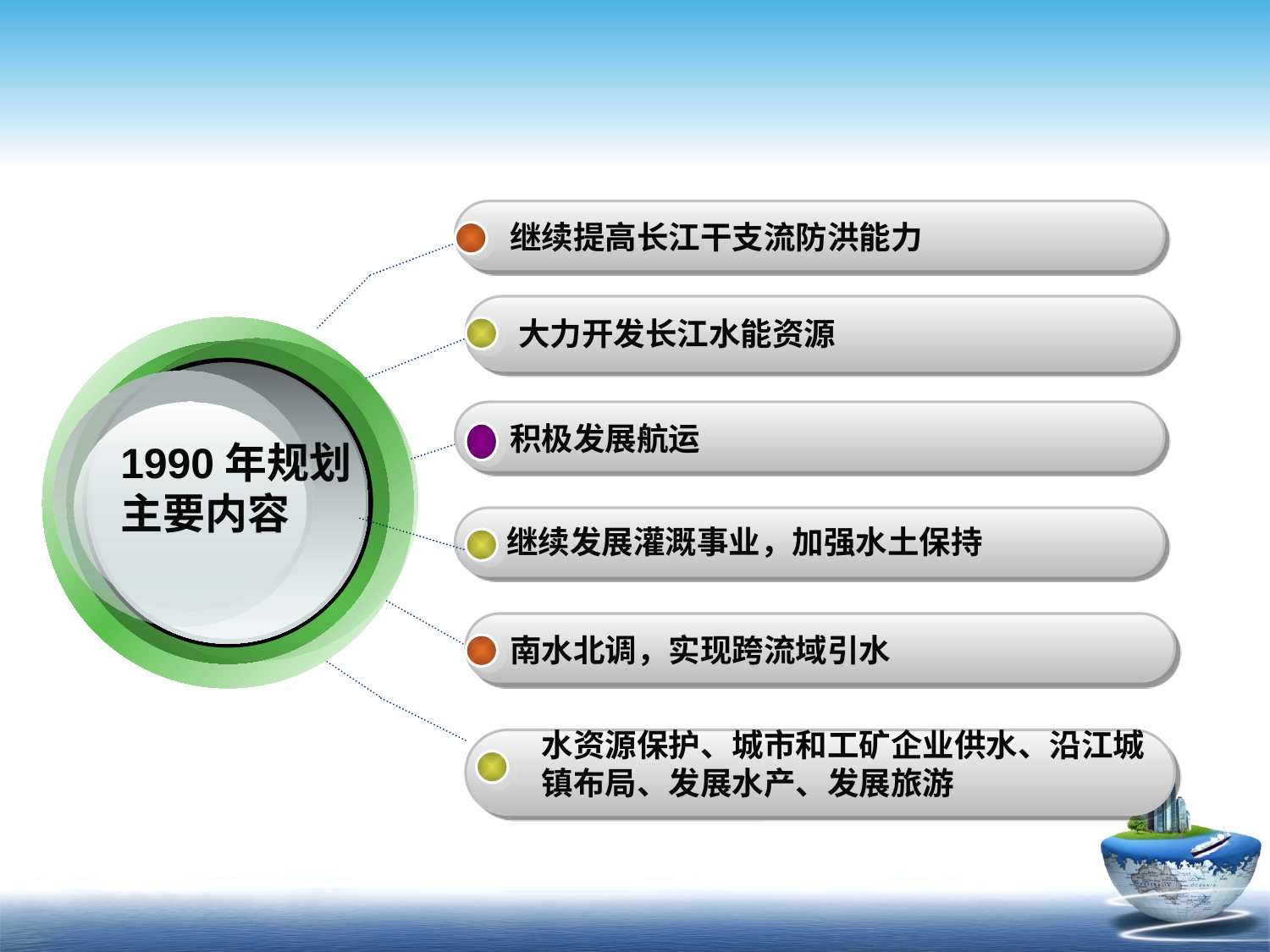

继续提高长江干支流防洪能力

   大力开发长江水能资源

1990年规划
主要内容

积极发展航运

   继续发展灌溉事业，加强水土保持

南水北调，实现跨流域引水

水资源保护、城市和工矿企业供水、沿江城镇布局、发展水产、发展旅游